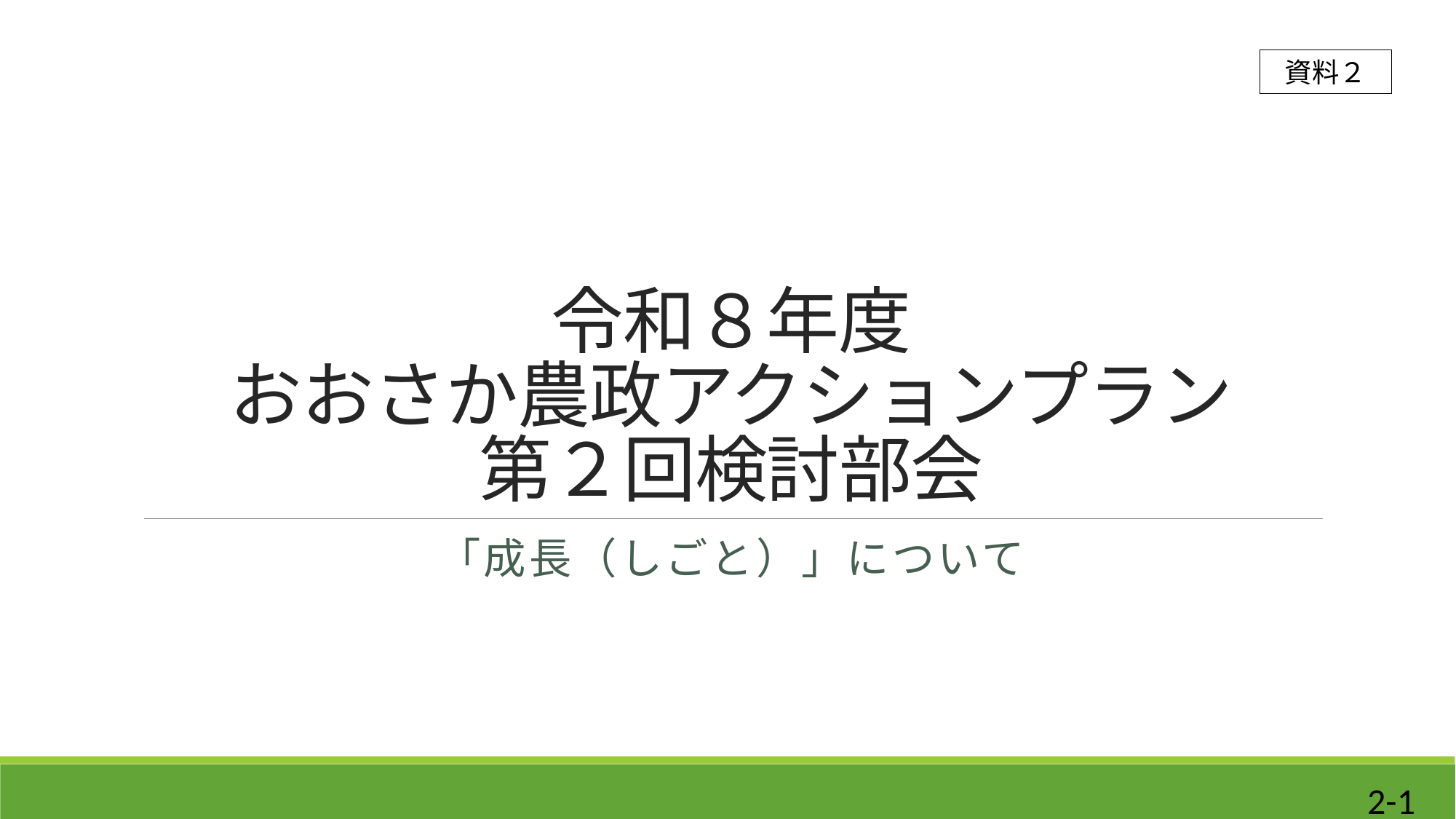

資料２
# 令和８年度 おおさか農政アクションプラン 第２回検討部会
「成長（しごと）」について
2-1